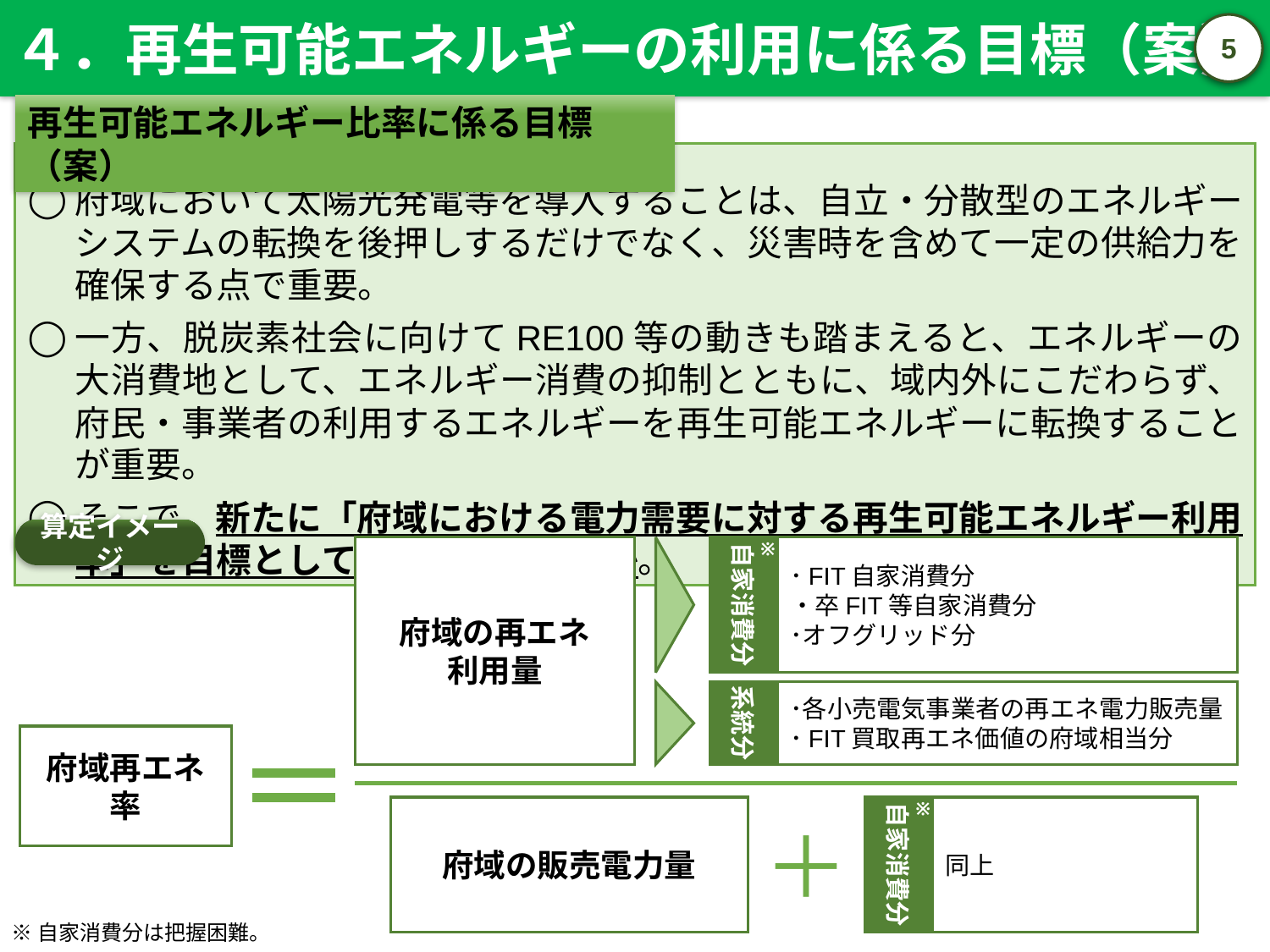

４．再生可能エネルギーの利用に係る目標（案）
5
再生可能エネルギー比率に係る目標（案）
府域において太陽光発電等を導入することは、自立・分散型のエネルギーシステムの転換を後押しするだけでなく、災害時を含めて一定の供給力を確保する点で重要。
一方、脱炭素社会に向けてRE100等の動きも踏まえると、エネルギーの大消費地として、エネルギー消費の抑制とともに、域内外にこだわらず、府民・事業者の利用するエネルギーを再生可能エネルギーに転換することが重要。
そこで、新たに「府域における電力需要に対する再生可能エネルギー利用率」を目標として設定してはどうか。
算定イメージ
※
府域の再エネ
利用量
自家消費分
･FIT自家消費分
・卒FIT等自家消費分
･オフグリッド分

系統分
･各小売電気事業者の再エネ電力販売量
･FIT買取再エネ価値の府域相当分

府域再エネ率

※
府域の販売電力量
自家消費分
同上
＋
※自家消費分は把握困難。